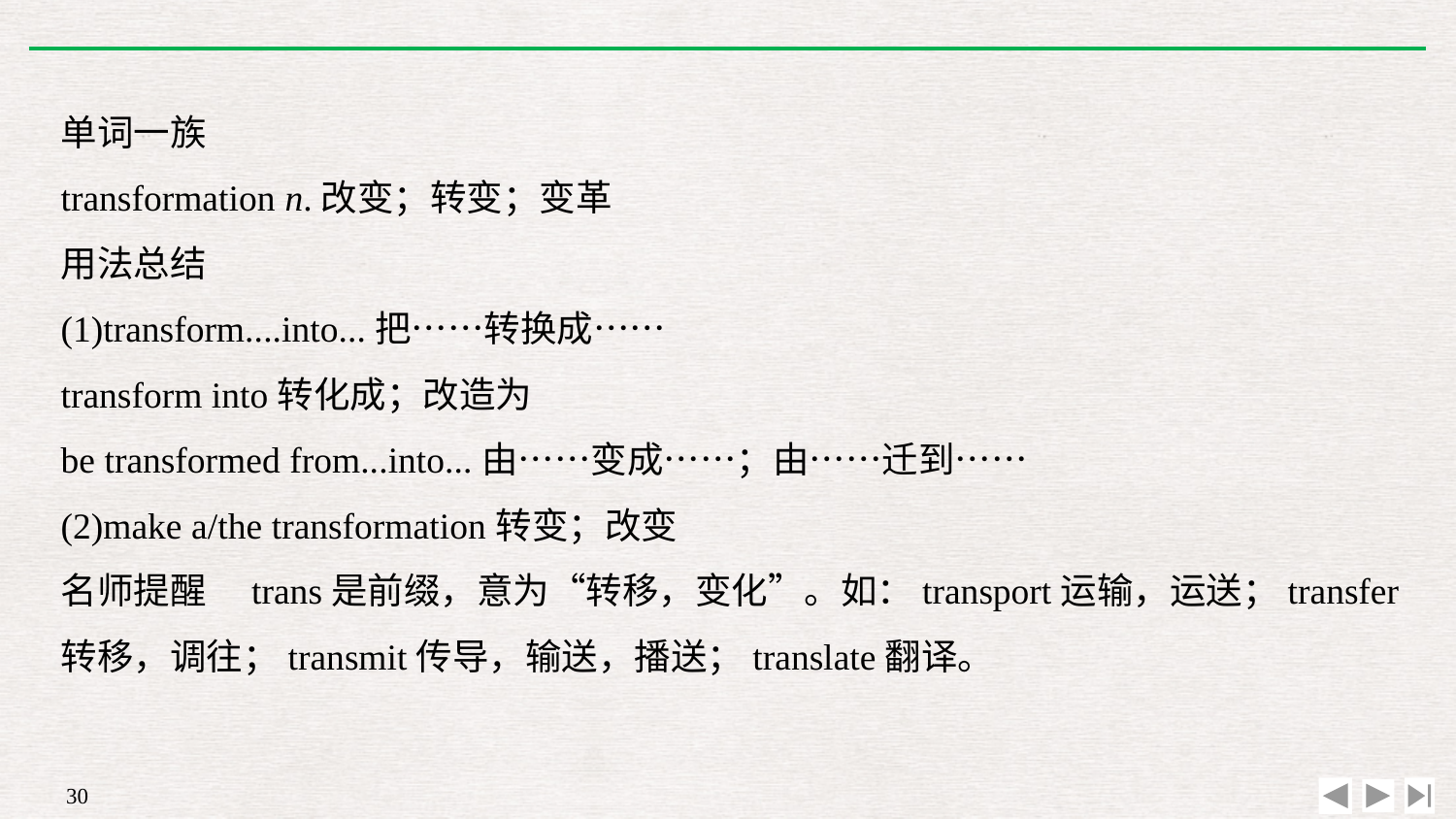

单词一族
transformation n.改变；转变；变革
用法总结
(1)transform....into...把……转换成……
transform into转化成；改造为
be transformed from...into...由……变成……；由……迁到……
(2)make a/the transformation转变；改变
名师提醒　trans是前缀，意为“转移，变化”。如：transport运输，运送；transfer转移，调往；transmit传导，输送，播送；translate翻译。